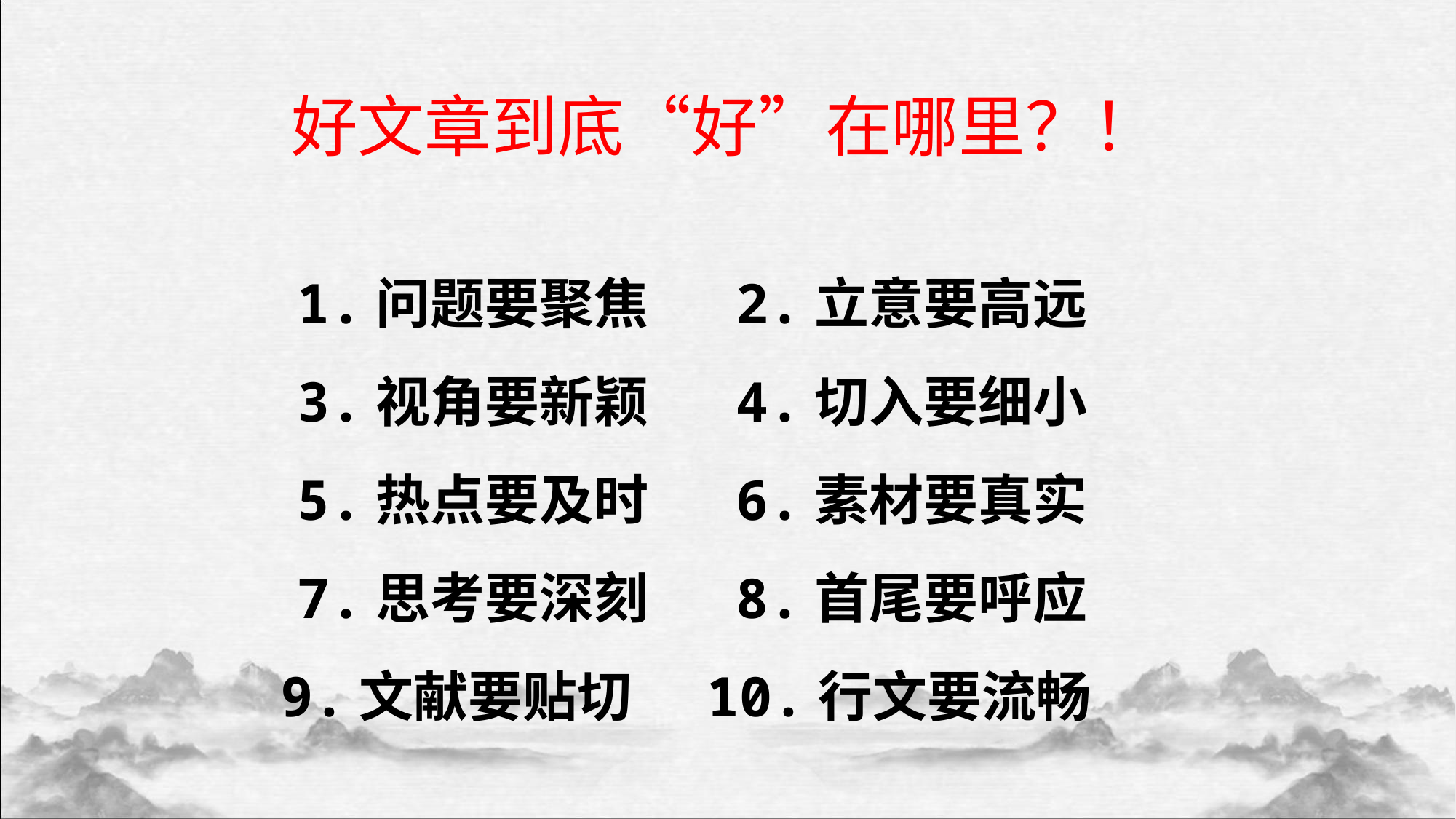

好文章到底“好”在哪里？！
1.问题要聚焦      2.立意要高远
3.视角要新颖      4.切入要细小
5.热点要及时      6.素材要真实
7.思考要深刻      8.首尾要呼应
9.文献要贴切     10.行文要流畅